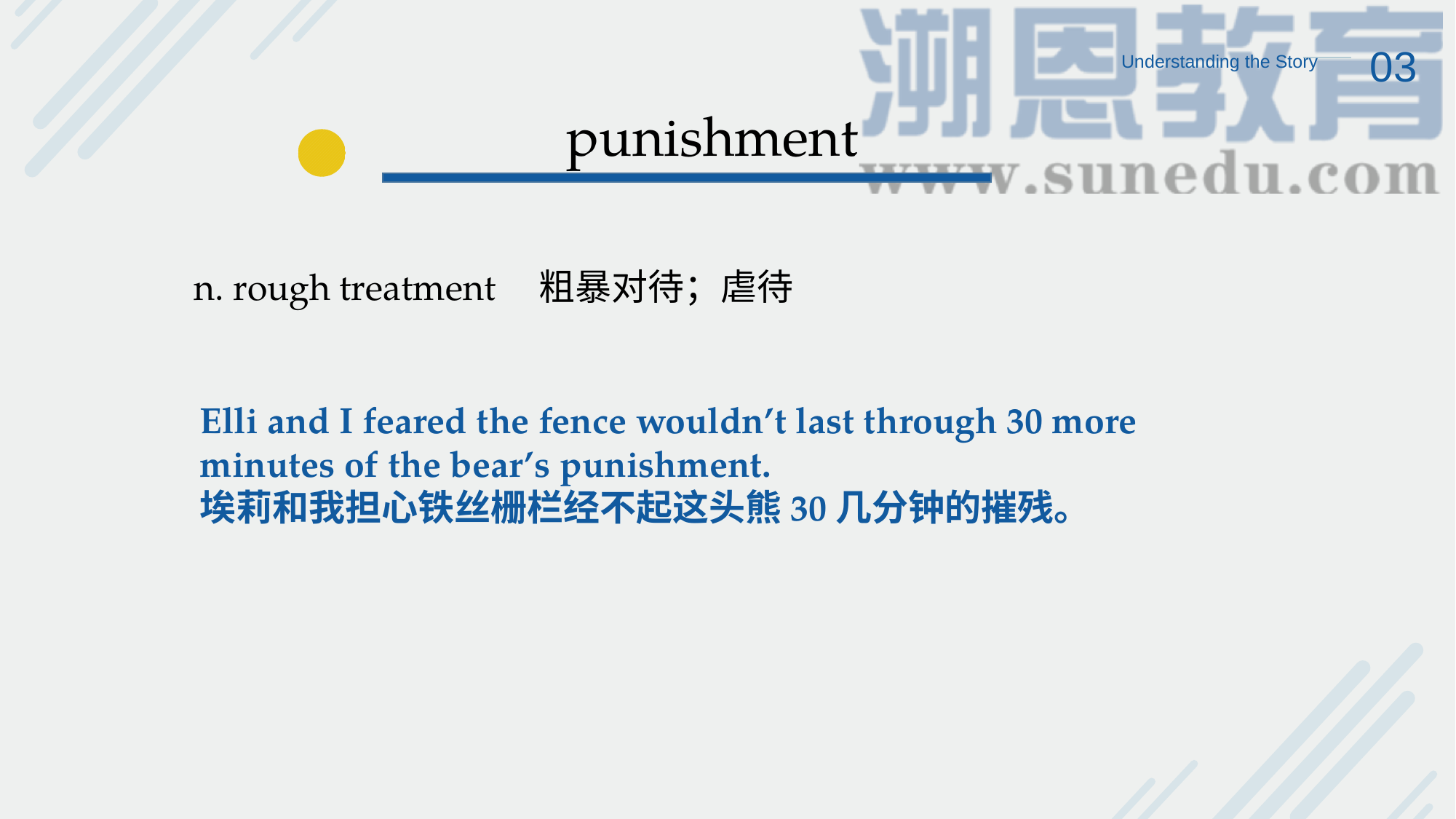

03
Understanding the Story
punishment

n. rough treatment	 粗暴对待；虐待
Elli and I feared the fence wouldn’t last through 30 more minutes of the bear’s punishment.
埃莉和我担心铁丝栅栏经不起这头熊30几分钟的摧残。